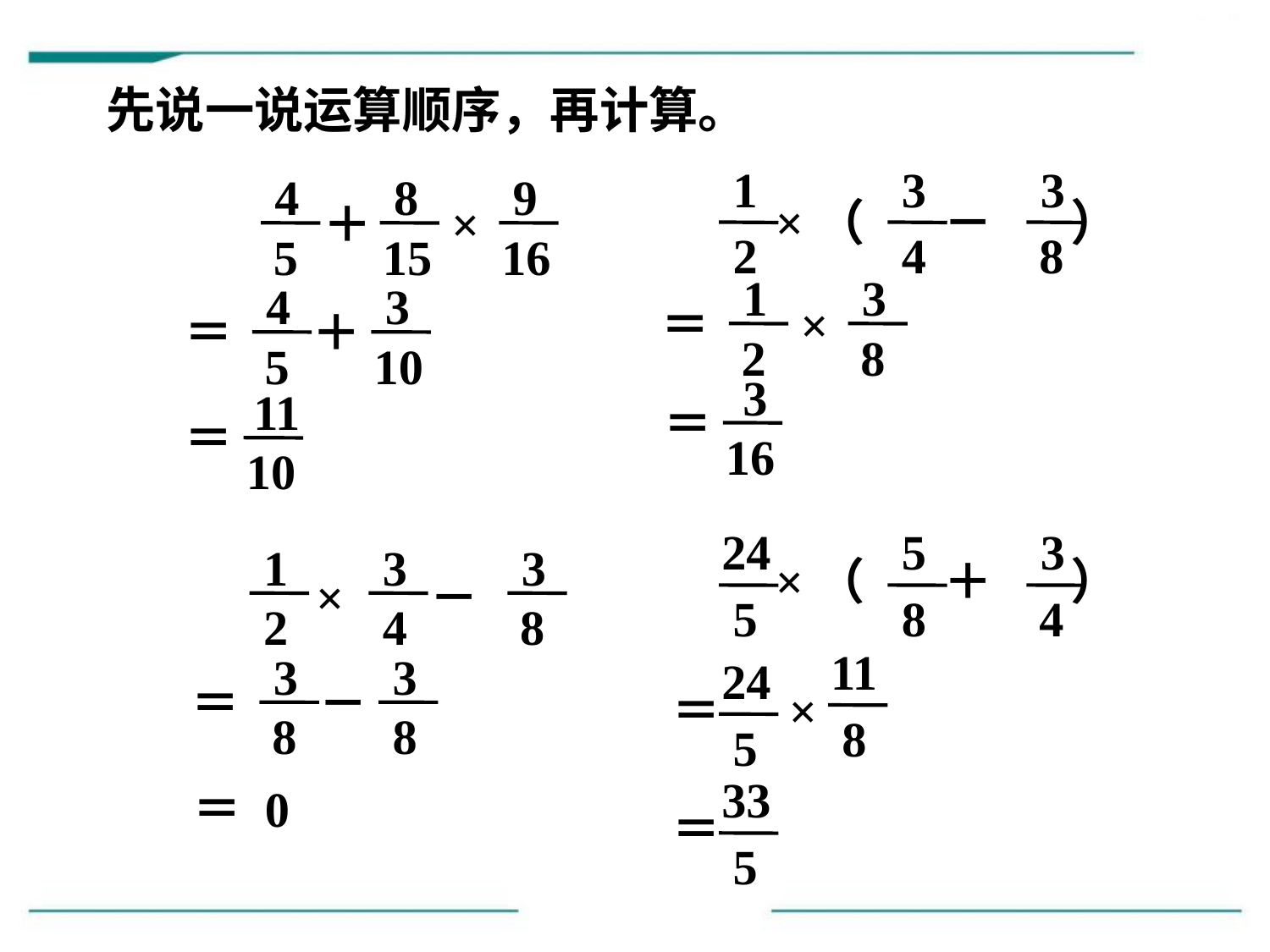

先说一说运算顺序，再计算。
1
2
3
4
3
8
      ×（       －       ）
4
5
8
15
9
16
＋      ×
1
2
3
8
＝       ×
4
5
3
10
＝       ＋
3
16
＝
11
10
＝
24
5
5
8
3
4
      ×（       ＋       ）
1
2
3
4
      ×      －
3
8
11
8
24
5
      ＝     ×
3
8
3
8
＝       －
33
5
      ＝
＝ 0